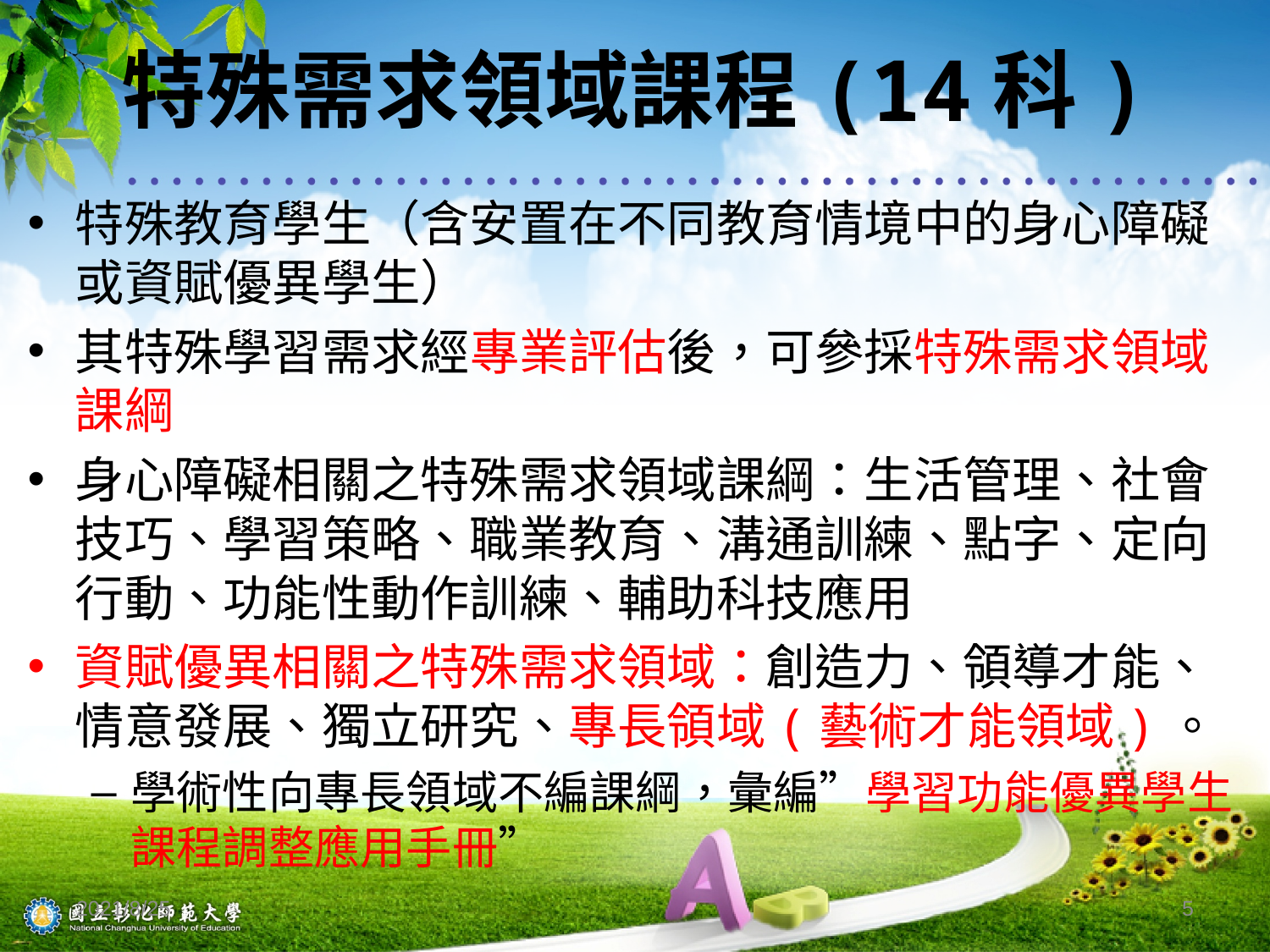

# 特殊需求領域課程(14科)
特殊教育學生（含安置在不同教育情境中的身心障礙或資賦優異學生）
其特殊學習需求經專業評估後，可參採特殊需求領域課綱
身心障礙相關之特殊需求領域課綱：生活管理、社會技巧、學習策略、職業教育、溝通訓練、點字、定向行動、功能性動作訓練、輔助科技應用
資賦優異相關之特殊需求領域：創造力、領導才能、情意發展、獨立研究、專長領域(藝術才能領域)。
學術性向專長領域不編課綱，彙編”學習功能優異學生課程調整應用手冊”
2021/8/25
5